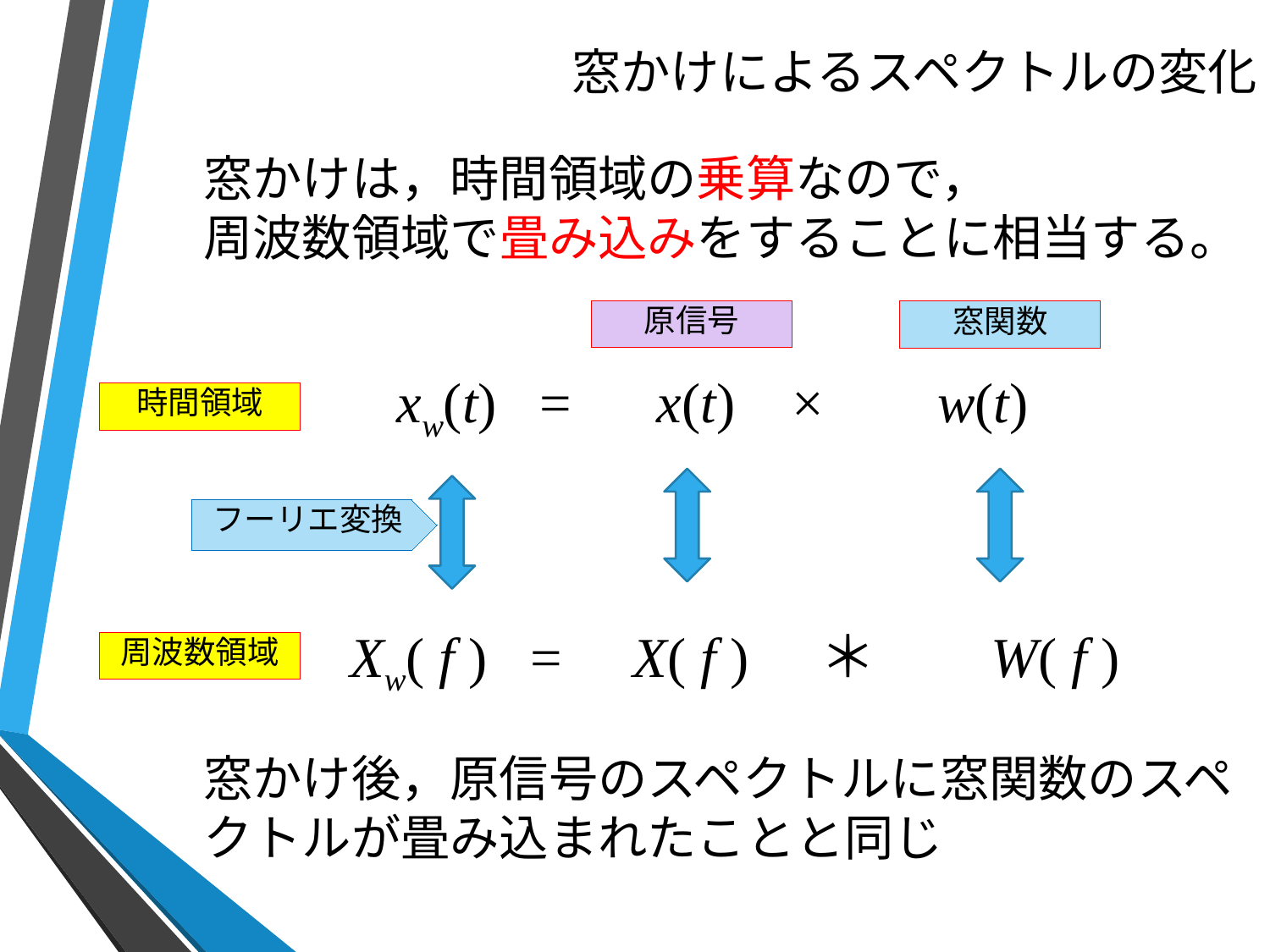

# 窓かけによるスペクトルの変化
窓かけは，時間領域の乗算なので，
周波数領域で畳み込みをすることに相当する。
原信号
窓関数
xw(t)   =      x(t)    ×        w(t)
時間領域

フーリエ変換
Xw( f )   =     X( f )    ＊        W( f )
周波数領域
窓かけ後，原信号のスペクトルに窓関数のスペクトルが畳み込まれたことと同じ